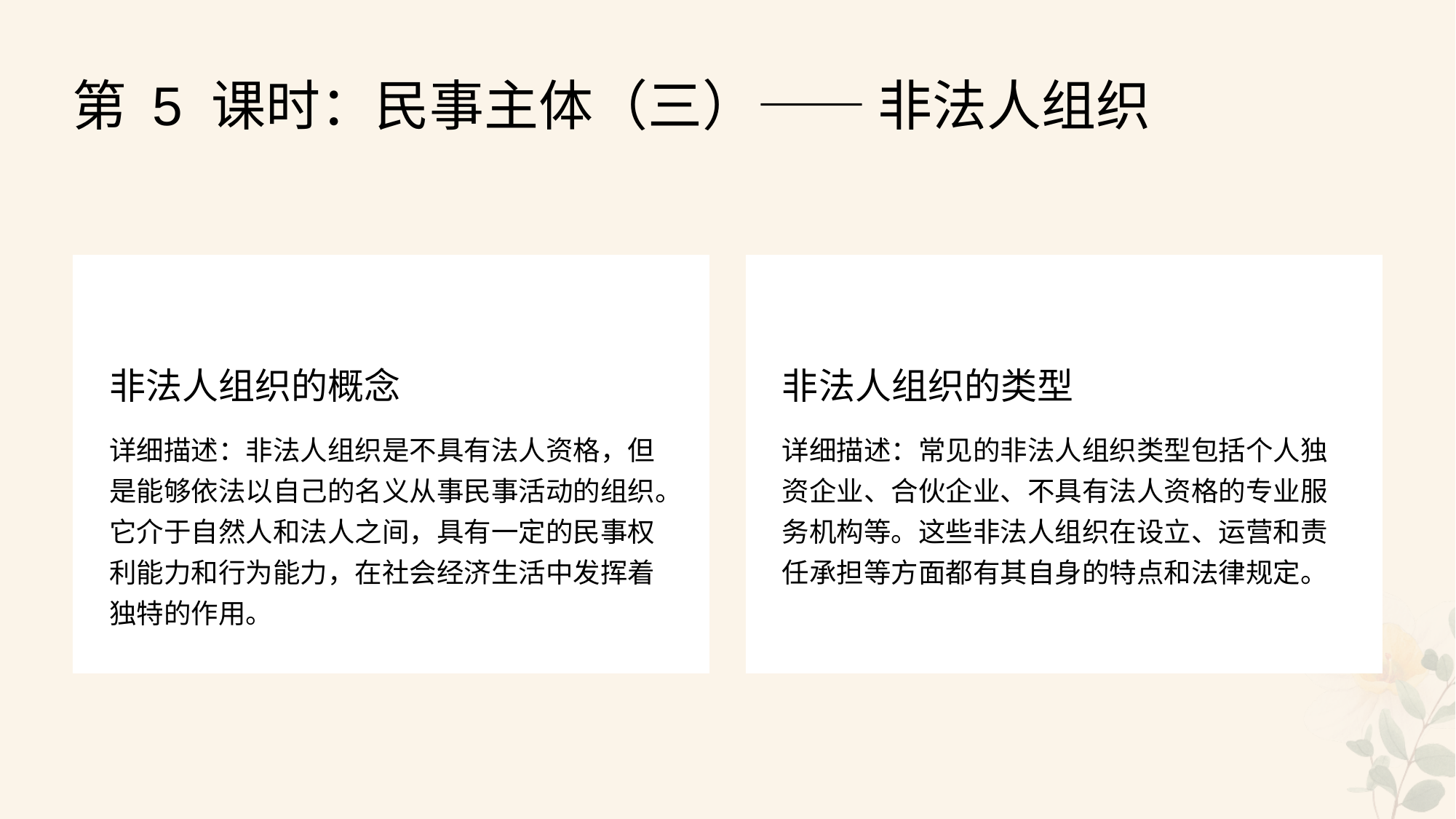

第 5 课时：民事主体（三）—— 非法人组织

非法人组织的概念
非法人组织的类型
详细描述：非法人组织是不具有法人资格，但是能够依法以自己的名义从事民事活动的组织。它介于自然人和法人之间，具有一定的民事权利能力和行为能力，在社会经济生活中发挥着独特的作用。
详细描述：常见的非法人组织类型包括个人独资企业、合伙企业、不具有法人资格的专业服务机构等。这些非法人组织在设立、运营和责任承担等方面都有其自身的特点和法律规定。